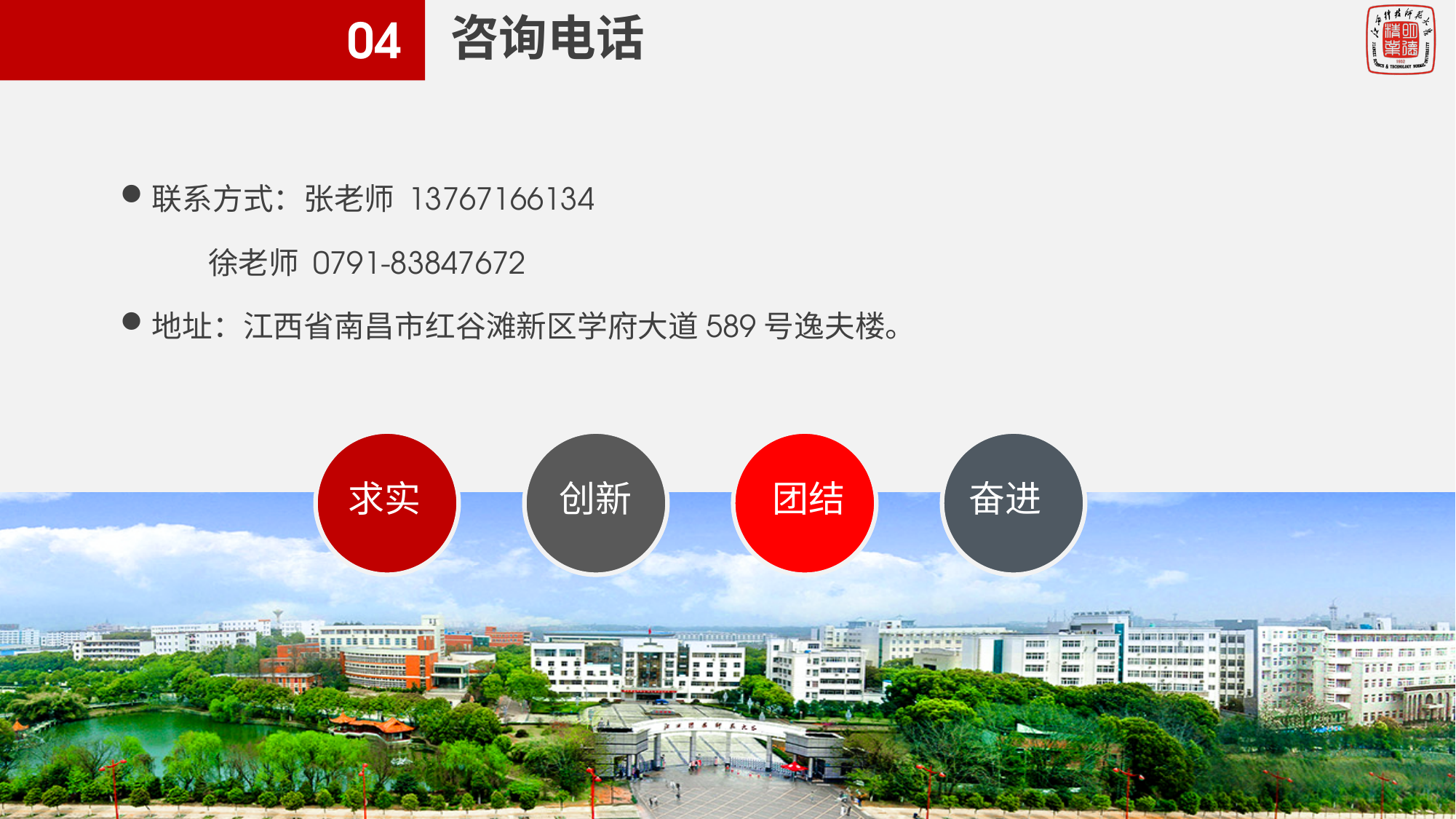

咨询电话
04
联系方式：张老师 13767166134
            徐老师 0791-83847672
地址：江西省南昌市红谷滩新区学府大道589号逸夫楼。

求实
创新
团结
奋进